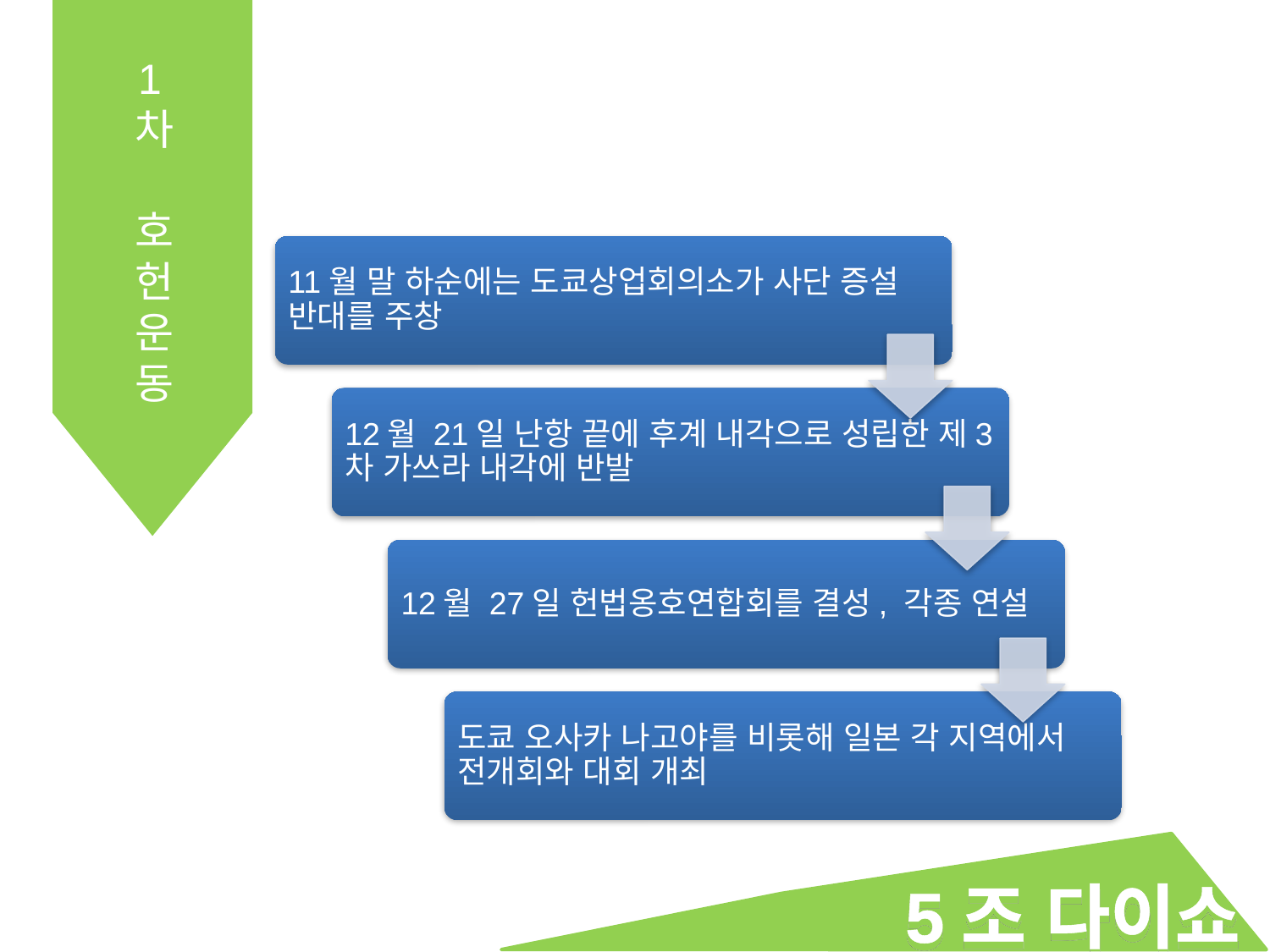

1차

호헌운동

11월 말 하순에는 도쿄상업회의소가 사단 증설 반대를 주창
12월 21일 난항 끝에 후계 내각으로 성립한 제3차 가쓰라 내각에 반발
12월 27일 헌법옹호연합회를 결성, 각종 연설
도쿄 오사카 나고야를 비롯해 일본 각 지역에서 전개회와 대회 개최